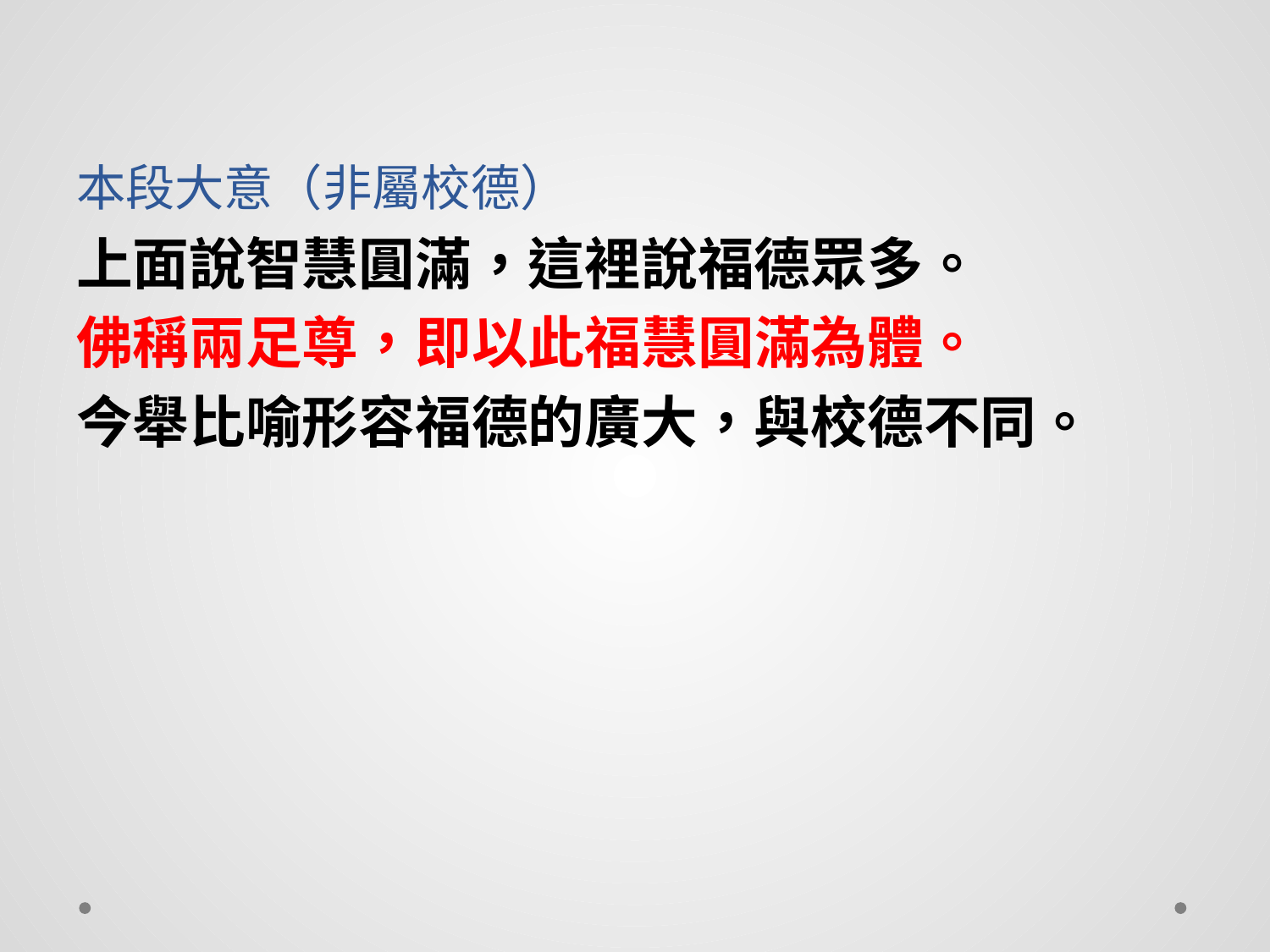

# 本段大意（非屬校德）
上面說智慧圓滿，這裡說福德眾多。
佛稱兩足尊，即以此福慧圓滿為體。
今舉比喻形容福德的廣大，與校德不同。